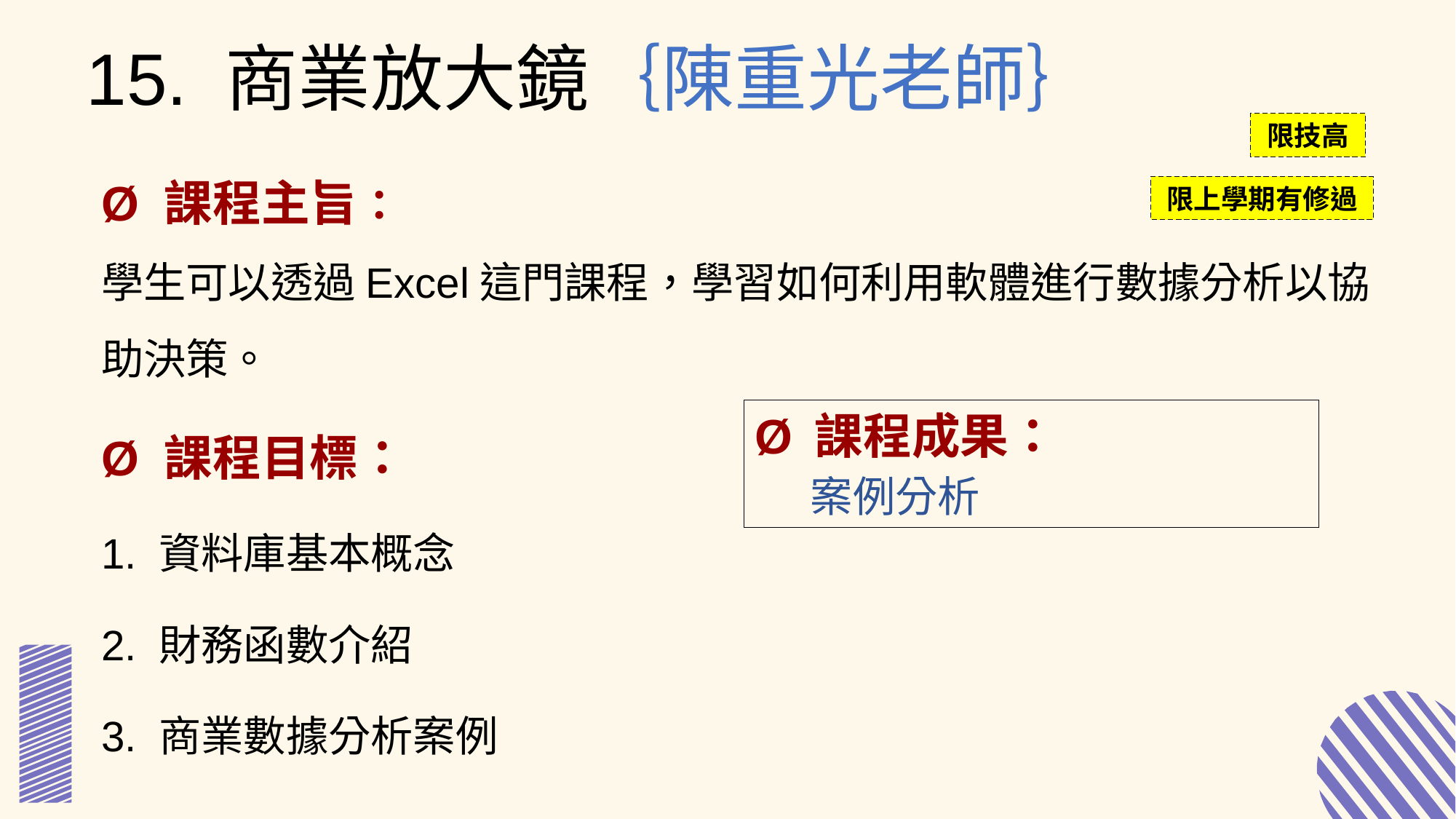

15. 商業放大鏡｛陳重光老師｝
限技高
Ø 課程主旨：
學生可以透過Excel這門課程，學習如何利用軟體進行數據分析以協助決策。
Ø 課程目標：
1. 資料庫基本概念
2. 財務函數介紹
3. 商業數據分析案例

限上學期有修過
Ø  課程成果：
     案例分析